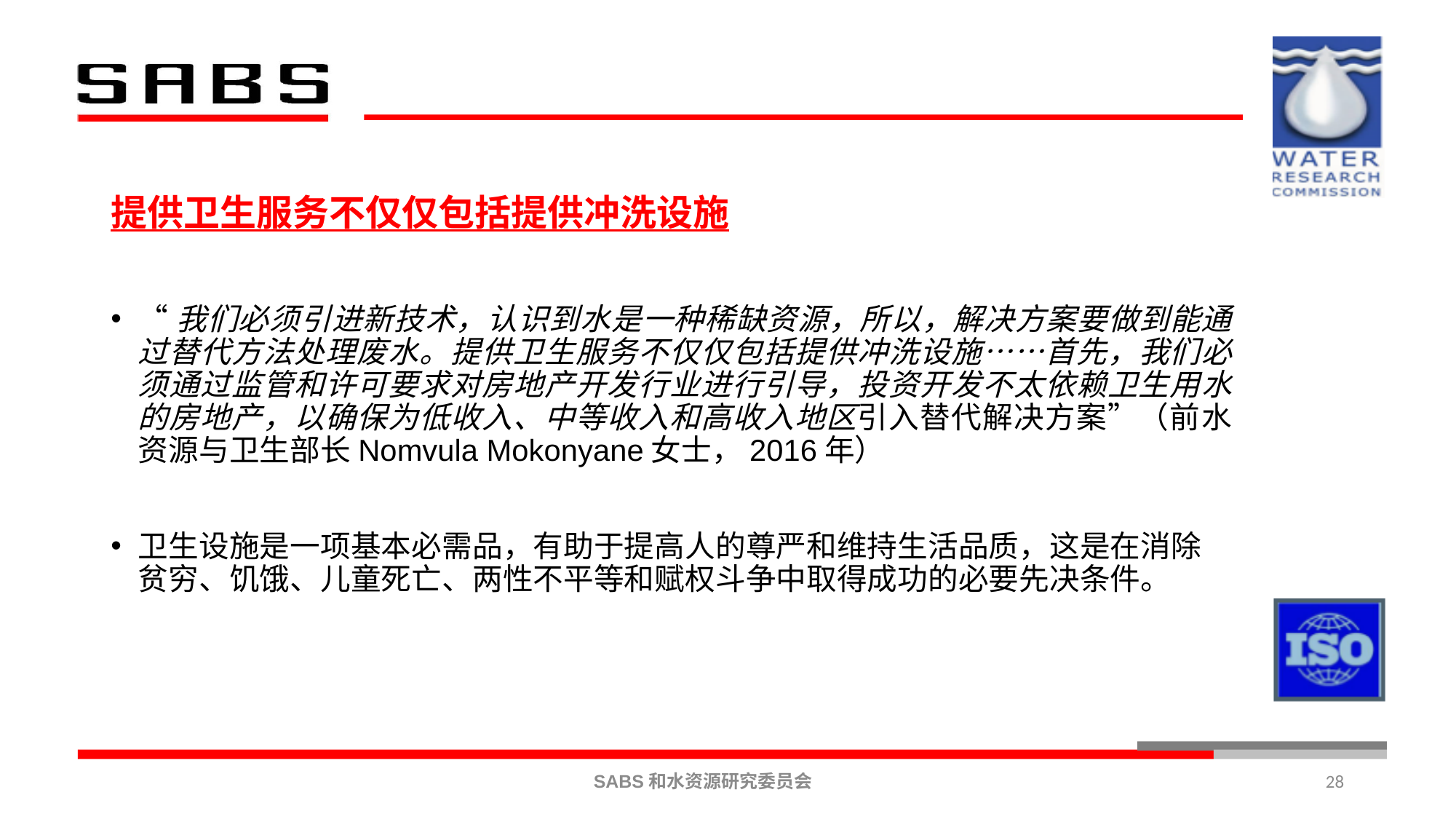

提供卫生服务不仅仅包括提供冲洗设施

“我们必须引进新技术，认识到水是一种稀缺资源，所以，解决方案要做到能通过替代方法处理废水。提供卫生服务不仅仅包括提供冲洗设施……首先，我们必须通过监管和许可要求对房地产开发行业进行引导，投资开发不太依赖卫生用水的房地产，以确保为低收入、中等收入和高收入地区引入替代解决方案”（前水资源与卫生部长Nomvula Mokonyane女士，2016年）

卫生设施是一项基本必需品，有助于提高人的尊严和维持生活品质，这是在消除贫穷、饥饿、儿童死亡、两性不平等和赋权斗争中取得成功的必要先决条件。

28